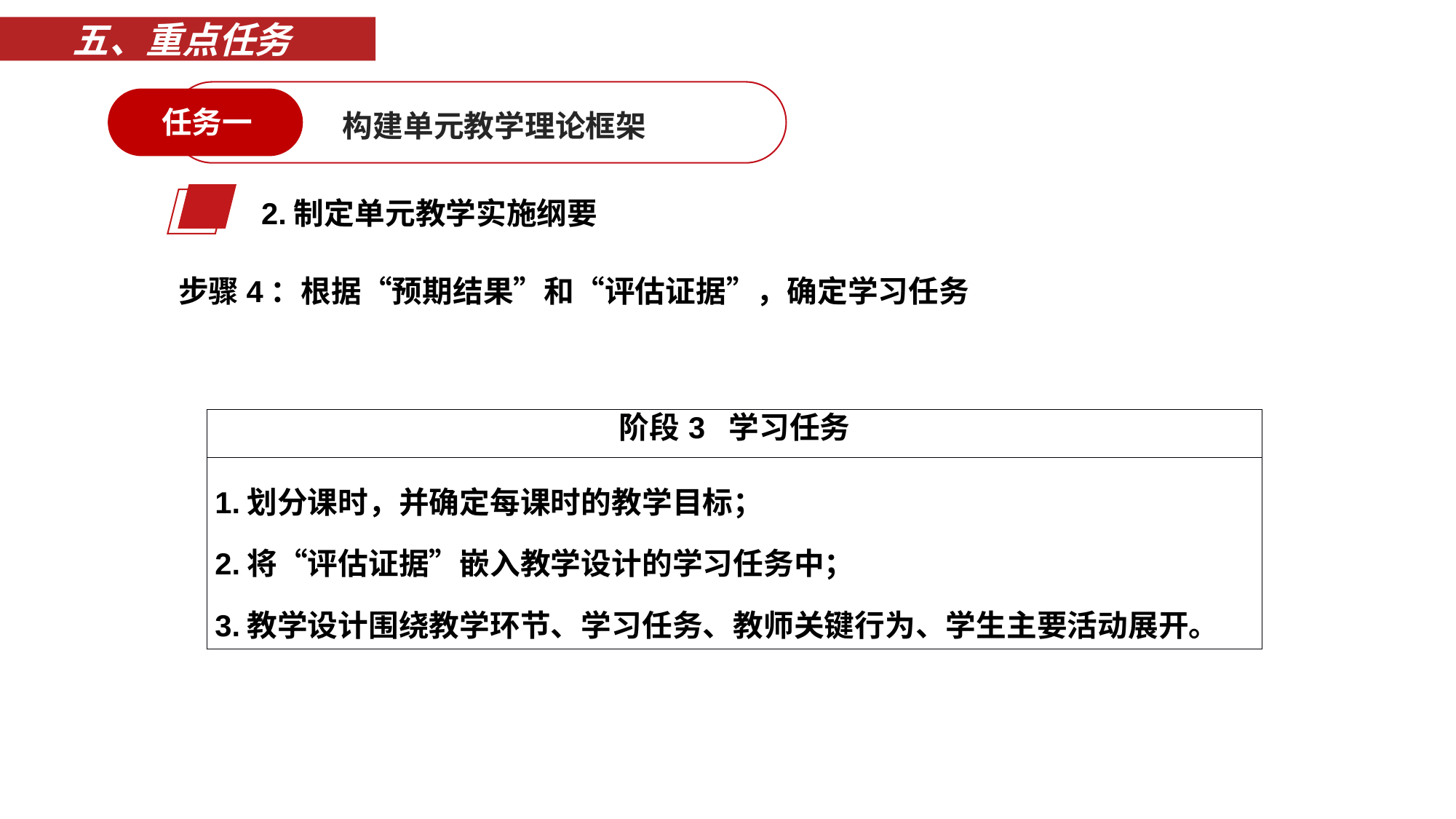

五、重点任务

任务一
构建单元教学理论框架

2.制定单元教学实施纲要
步骤4：根据“预期结果”和“评估证据”，确定学习任务
| 阶段3 学习任务 |
| --- |
| 1.划分课时，并确定每课时的教学目标； 2.将“评估证据”嵌入教学设计的学习任务中； 3.教学设计围绕教学环节、学习任务、教师关键行为、学生主要活动展开。 |